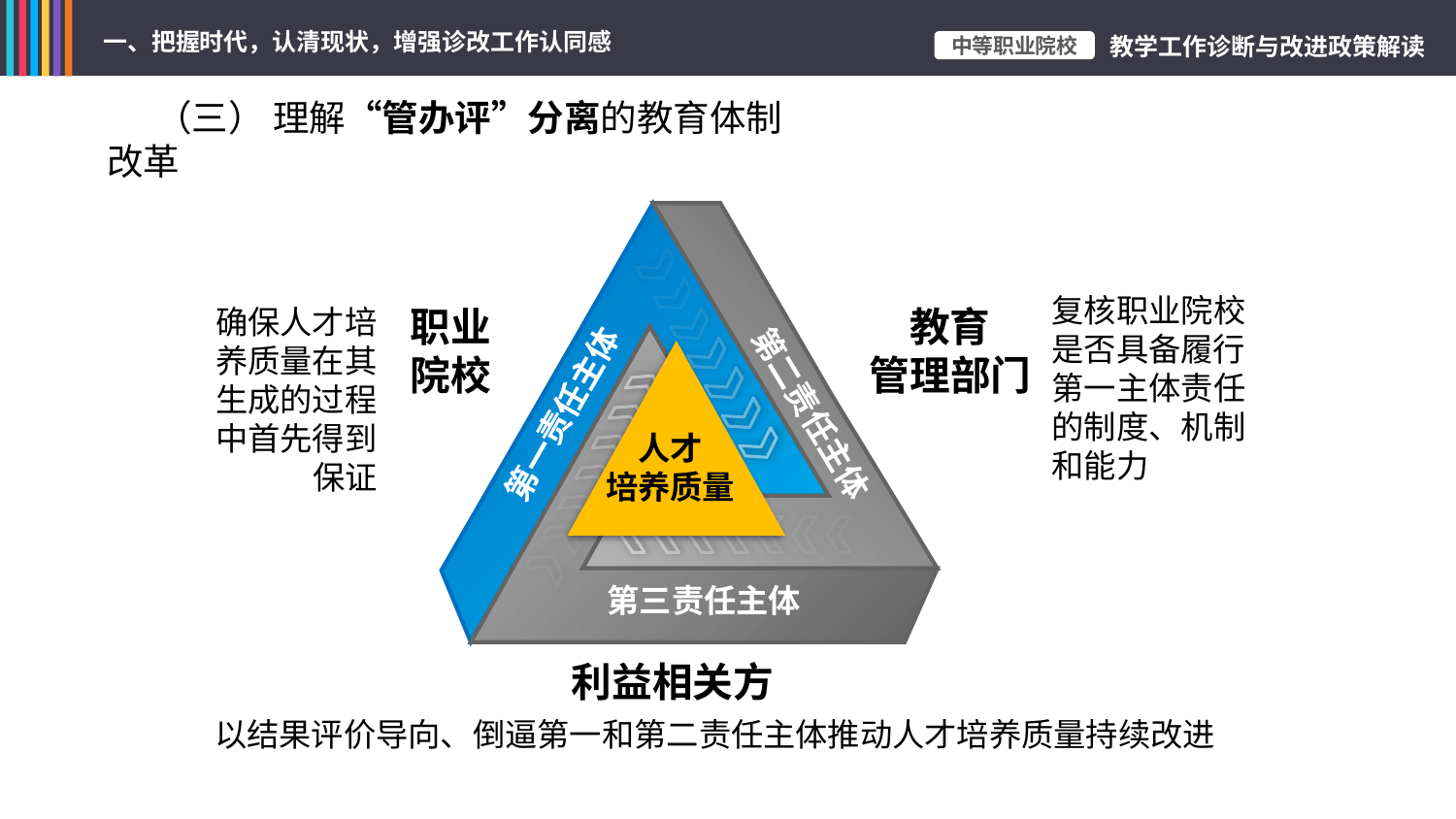

（三） 理解“管办评”分离的教育体制改革

第二责任主体
第一责任主体

第三责任主体
复核职业院校是否具备履行第一主体责任的制度、机制和能力
确保人才培养质量在其生成的过程中首先得到保证
职业
院校
教育
管理部门

人才
培养质量
利益相关方
以结果评价导向、倒逼第一和第二责任主体推动人才培养质量持续改进